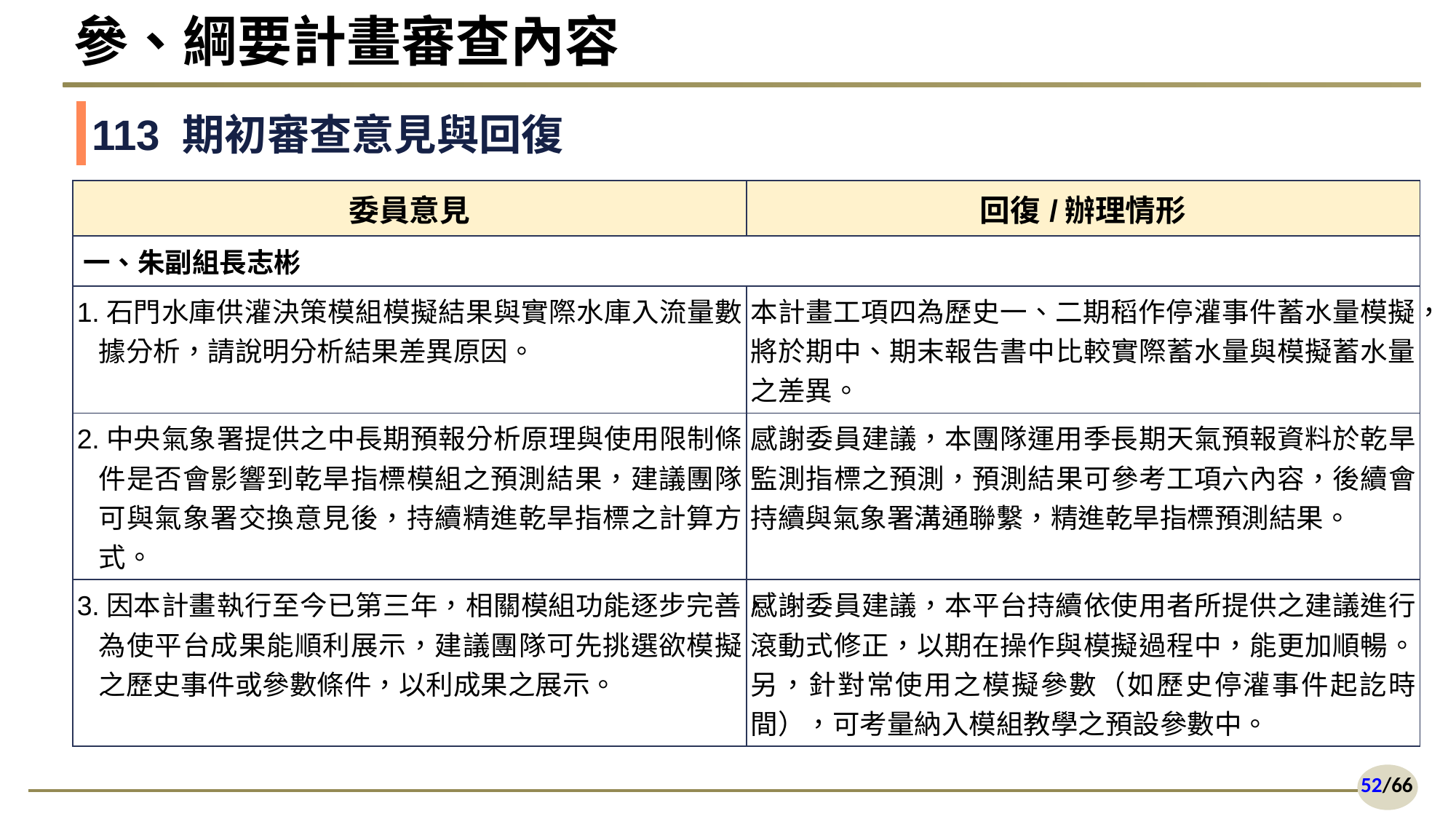

# 參、綱要計畫審查內容
113 期初審查意見與回復
| 委員意見 | 回復/辦理情形 |
| --- | --- |
| 一、朱副組長志彬 |  |
| 1.石門水庫供灌決策模組模擬結果與實際水庫入流量數據分析，請說明分析結果差異原因。 | 本計畫工項四為歷史一、二期稻作停灌事件蓄水量模擬，將於期中、期末報告書中比較實際蓄水量與模擬蓄水量之差異。 |
| 2.中央氣象署提供之中長期預報分析原理與使用限制條件是否會影響到乾旱指標模組之預測結果，建議團隊可與氣象署交換意見後，持續精進乾旱指標之計算方式。 | 感謝委員建議，本團隊運用季長期天氣預報資料於乾旱監測指標之預測，預測結果可參考工項六內容，後續會持續與氣象署溝通聯繫，精進乾旱指標預測結果。 |
| 3.因本計畫執行至今已第三年，相關模組功能逐步完善，為使平台成果能順利展示，建議團隊可先挑選欲模擬之歷史事件或參數條件，以利成果之展示。 | 感謝委員建議，本平台持續依使用者所提供之建議進行滾動式修正，以期在操作與模擬過程中，能更加順暢。另，針對常使用之模擬參數（如歷史停灌事件起訖時間），可考量納入模組教學之預設參數中。 |
52/66